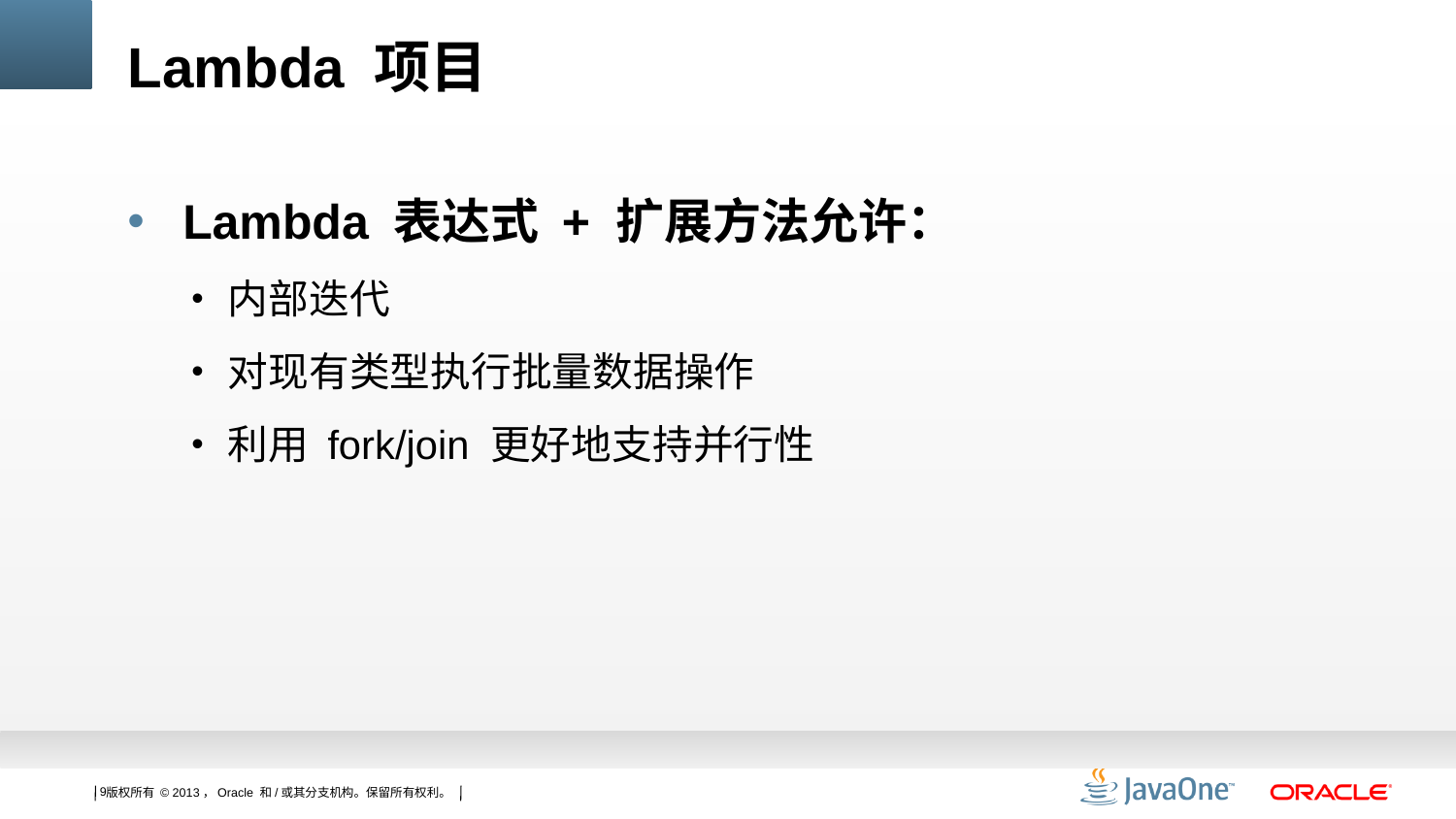

# Lambda 项目

Lambda 表达式 + 扩展方法允许：
内部迭代
对现有类型执行批量数据操作
利用 fork/join 更好地支持并行性